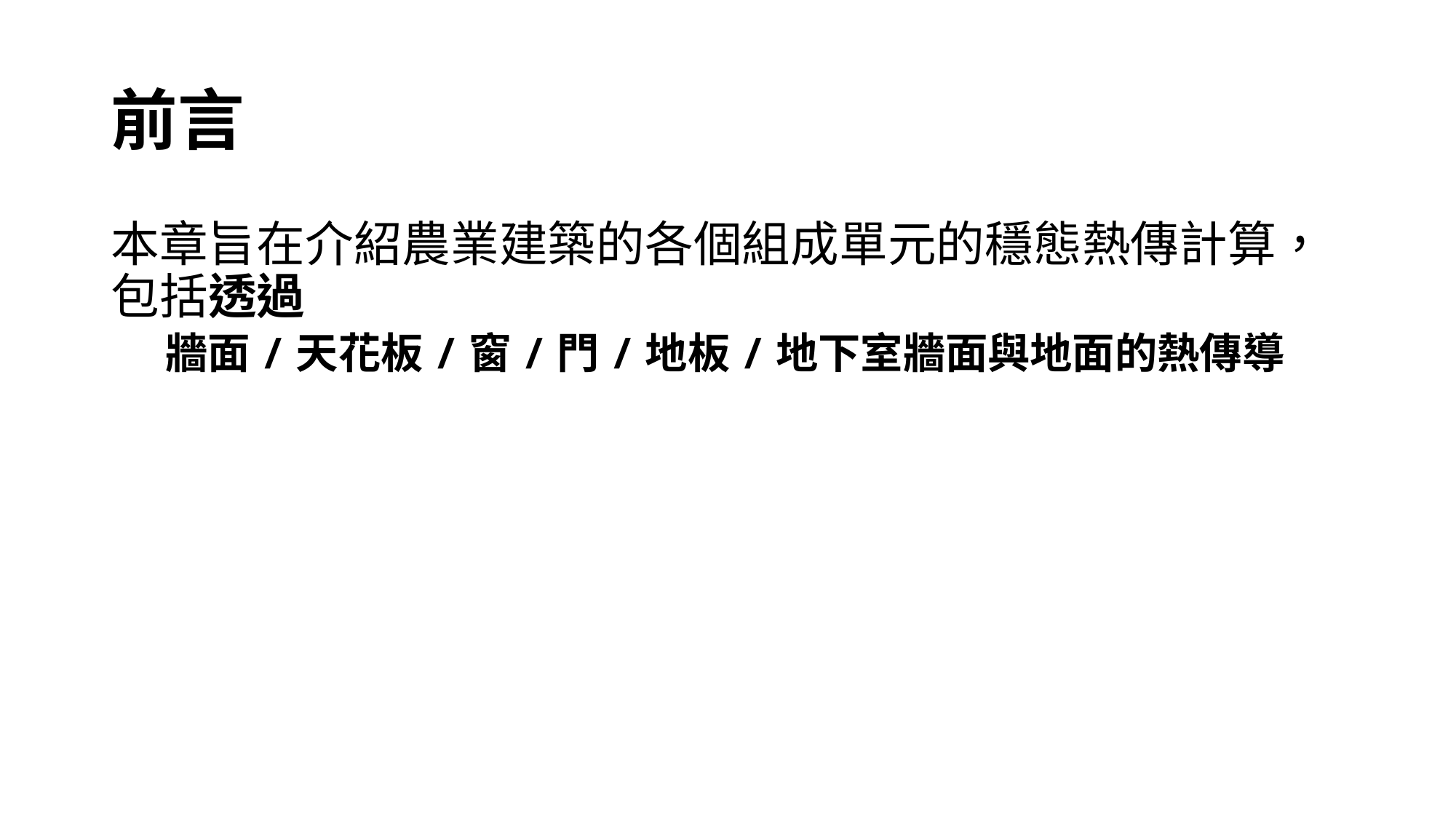

# 前言
本章旨在介紹農業建築的各個組成單元的穩態熱傳計算，
包括透過
牆面/天花板/窗/門/地板/地下室牆面與地面的熱傳導